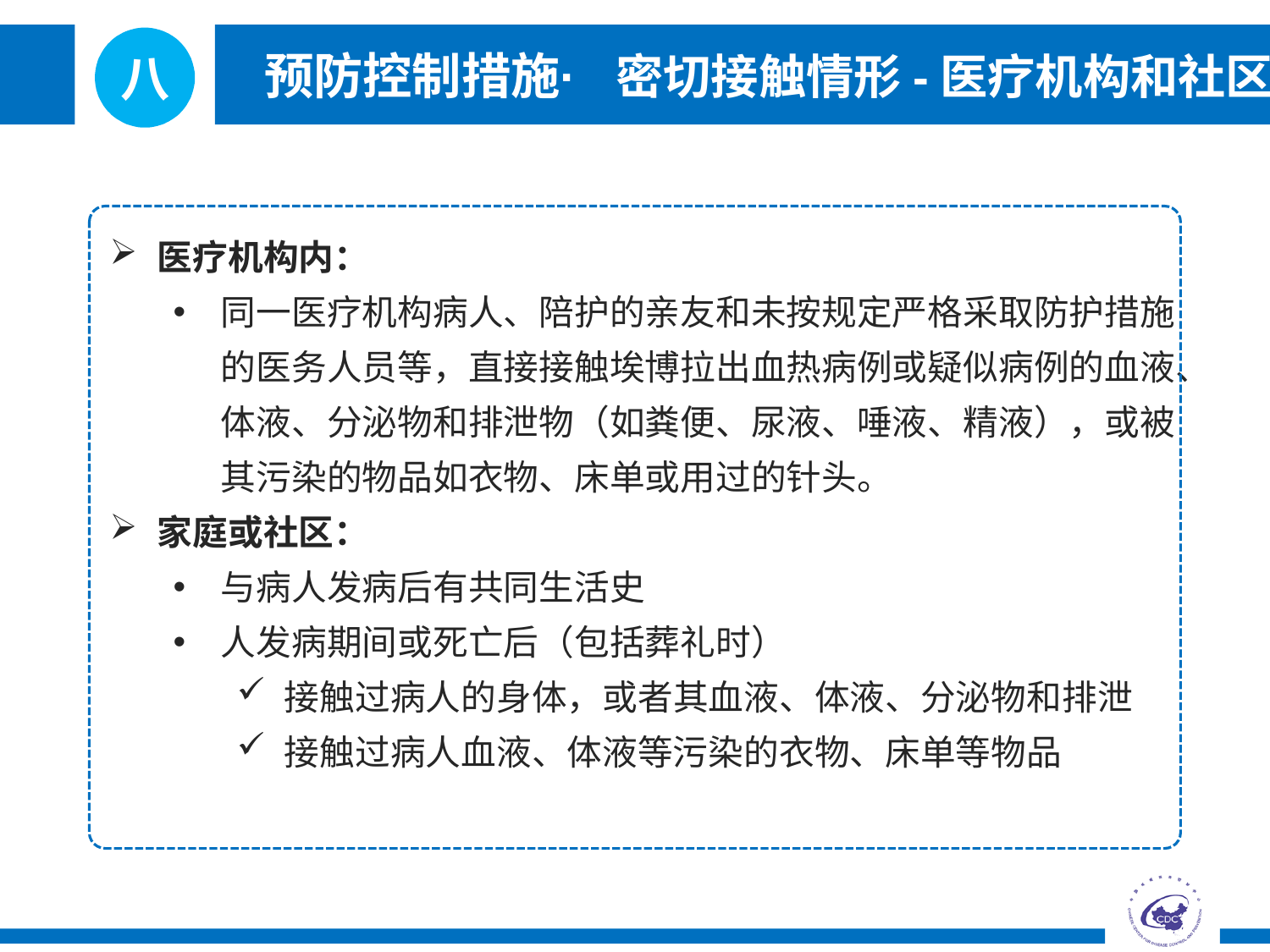

八
预防控制措施
·  密切接触情形-医疗机构和社区

医疗机构内：
同一医疗机构病人、陪护的亲友和未按规定严格采取防护措施的医务人员等，直接接触埃博拉出血热病例或疑似病例的血液、体液、分泌物和排泄物（如粪便、尿液、唾液、精液），或被其污染的物品如衣物、床单或用过的针头。
家庭或社区：
与病人发病后有共同生活史
人发病期间或死亡后（包括葬礼时）
接触过病人的身体，或者其血液、体液、分泌物和排泄
接触过病人血液、体液等污染的衣物、床单等物品